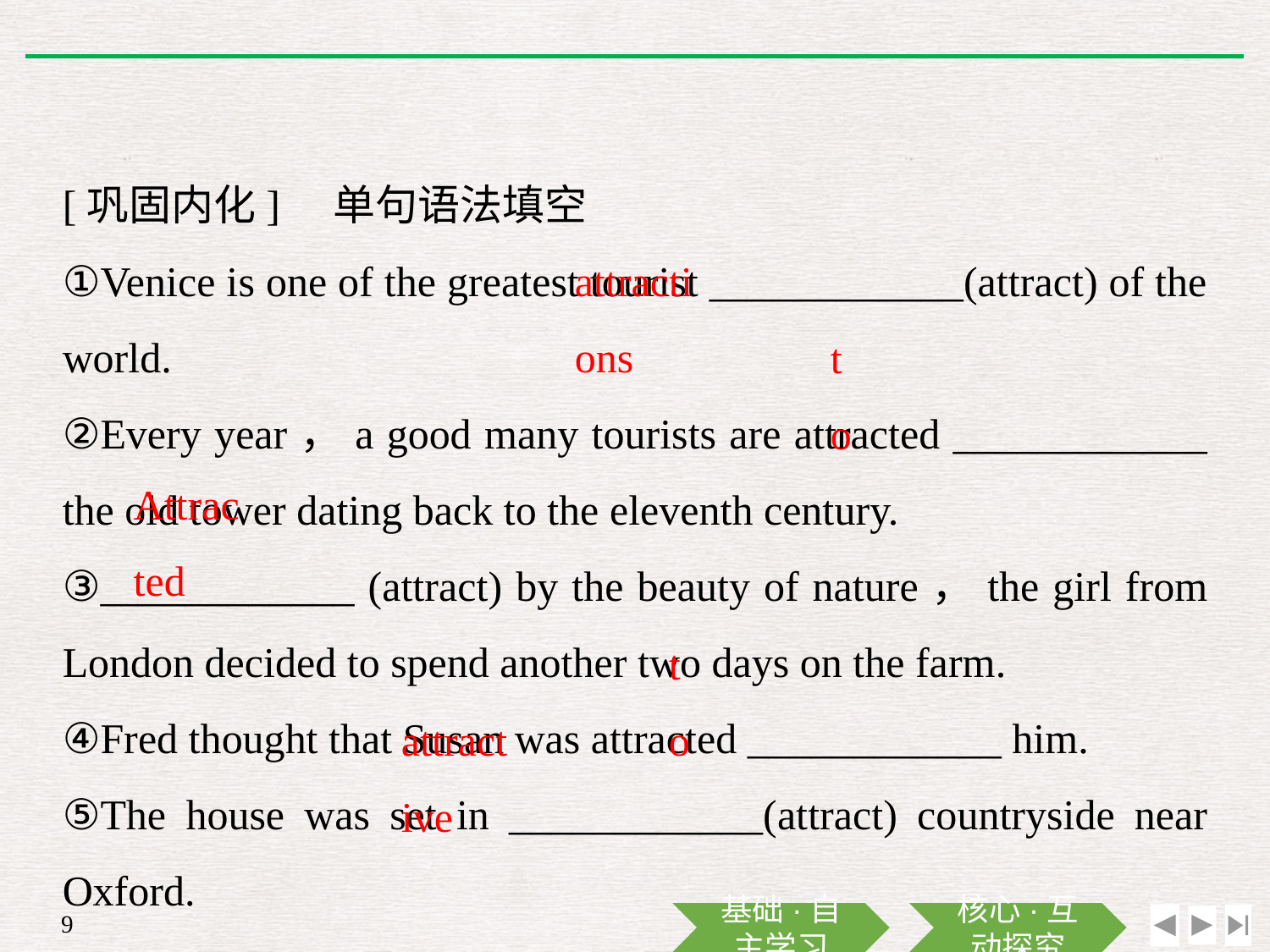

[巩固内化]　单句语法填空
①Venice is one of the greatest tourist ____________(attract) of the world.
②Every year，a good many tourists are attracted ____________ the old tower dating back to the eleventh century.
③____________ (attract) by the beauty of nature，the girl from London decided to spend another two days on the farm.
④Fred thought that Susan was attracted ____________ him.
⑤The house was set in ____________(attract) countryside near Oxford.
attractions
to
Attracted
to
attractive